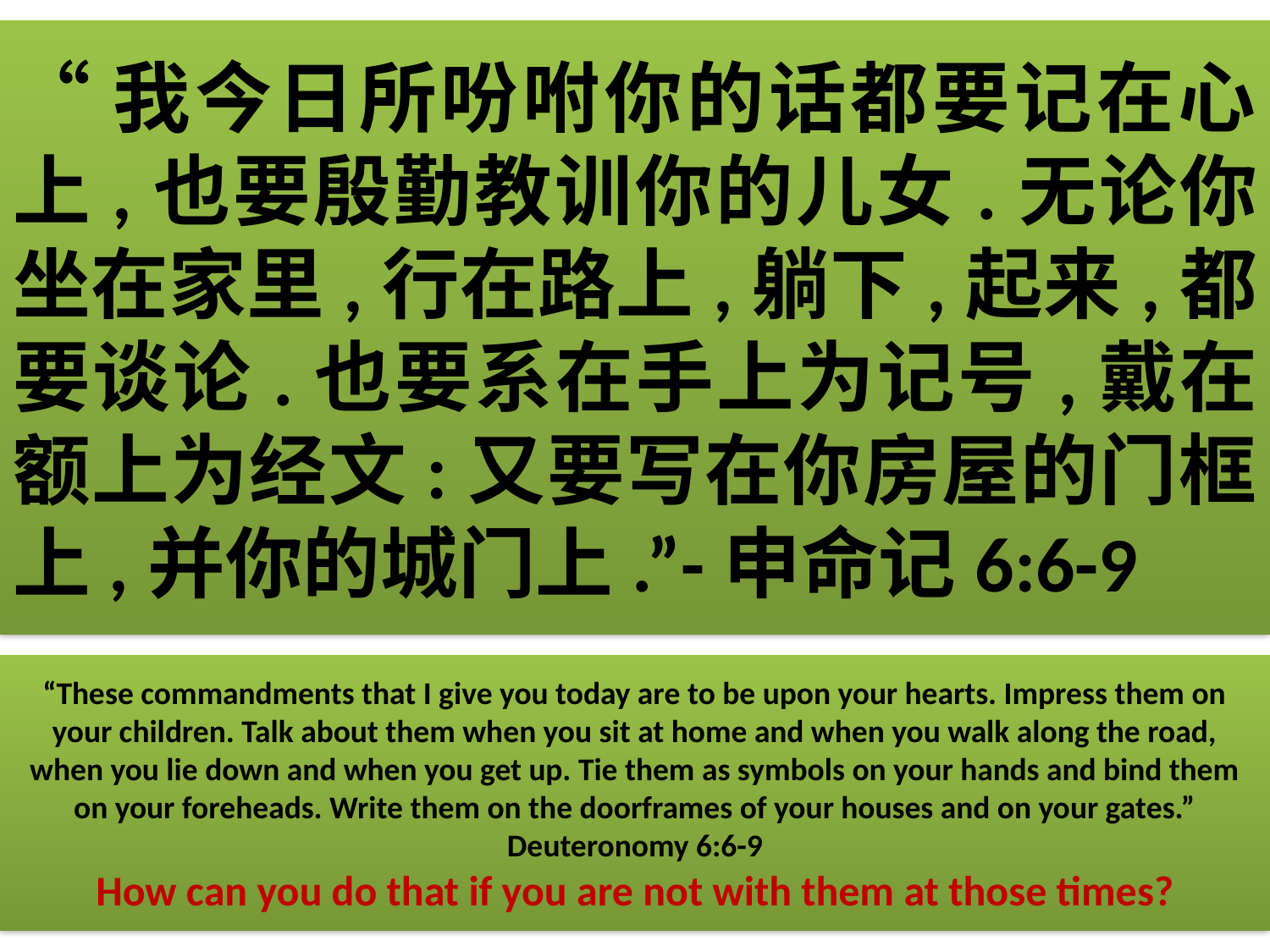

“我今日所吩咐你的话都要记在心上,也要殷勤教训你的儿女.无论你坐在家里,行在路上,躺下,起来,都要谈论.也要系在手上为记号,戴在额上为经文:又要写在你房屋的门框上,并你的城门上.”-申命记6:6-9
# “These commandments that I give you today are to be upon your hearts. Impress them on your children. Talk about them when you sit at home and when you walk along the road, when you lie down and when you get up. Tie them as symbols on your hands and bind them on your foreheads. Write them on the doorframes of your houses and on your gates.” Deuteronomy 6:6-9 How can you do that if you are not with them at those times?